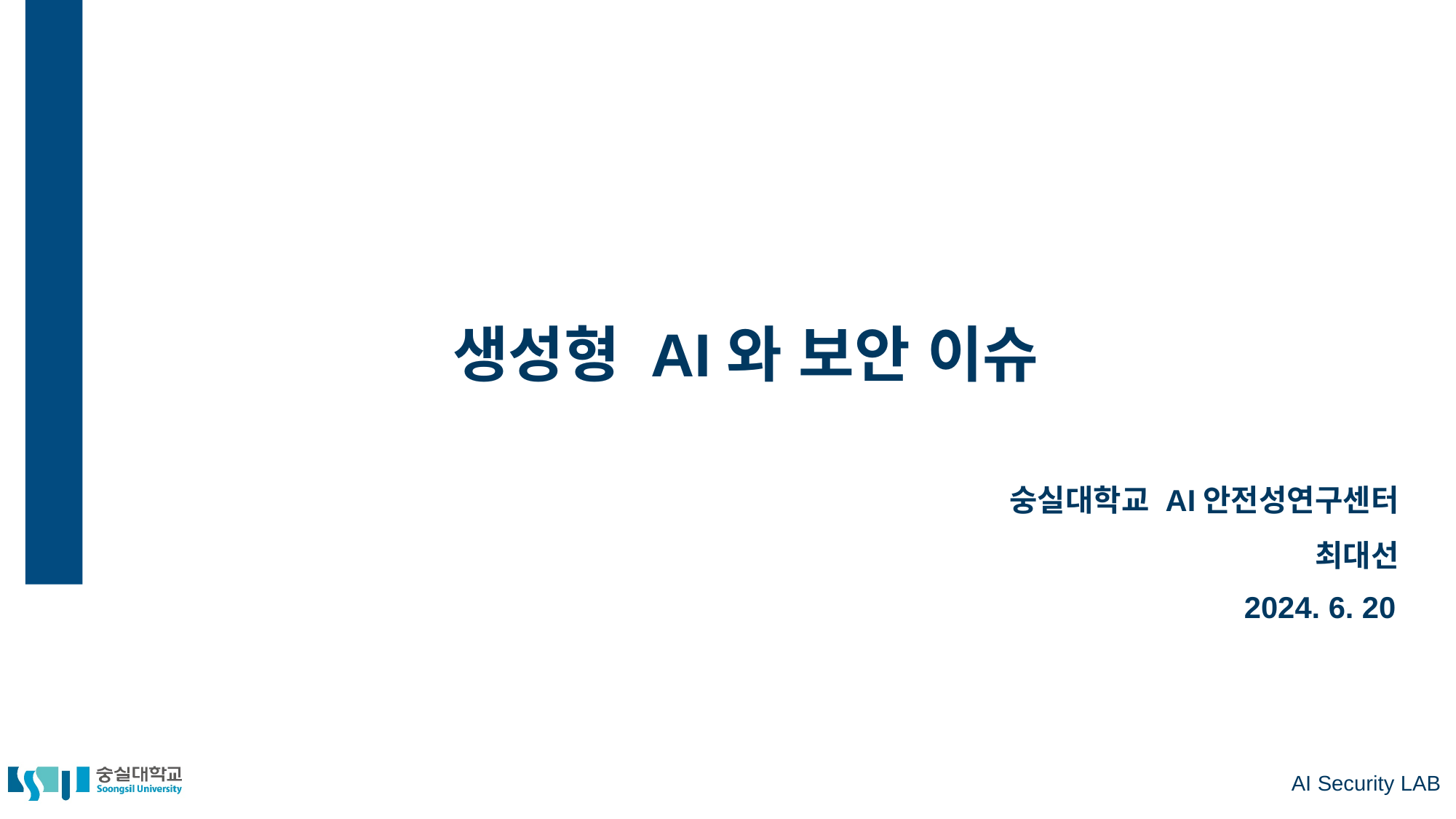

# 생성형 AI와 보안 이슈
숭실대학교 AI안전성연구센터
최대선
2024. 6. 20